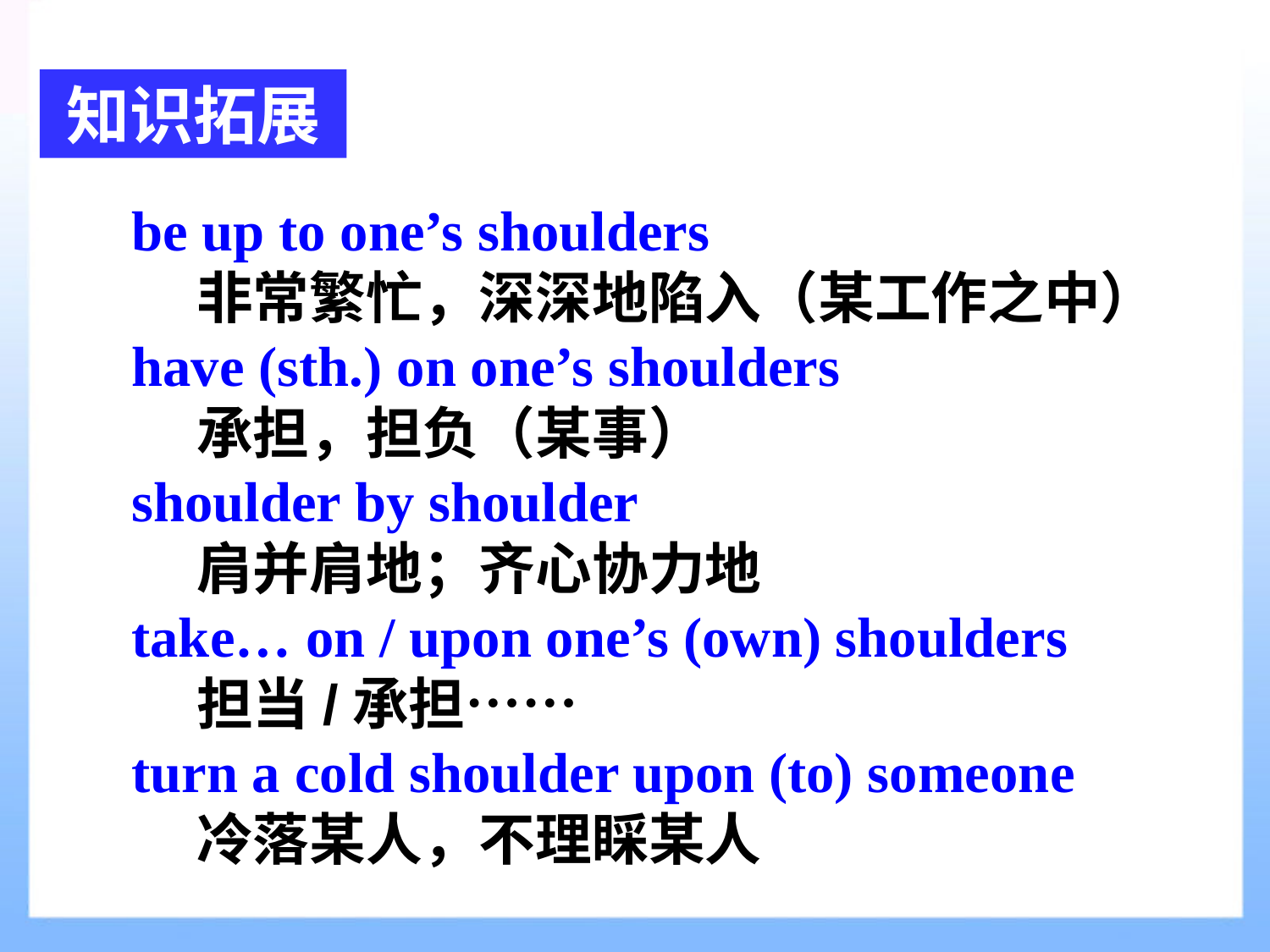

知识拓展
be up to one’s shoulders
    非常繁忙，深深地陷入（某工作之中）
have (sth.) on one’s shoulders
    承担，担负（某事）
shoulder by shoulder
    肩并肩地；齐心协力地
take… on / upon one’s (own) shoulders
    担当/承担……
turn a cold shoulder upon (to) someone
    冷落某人，不理睬某人